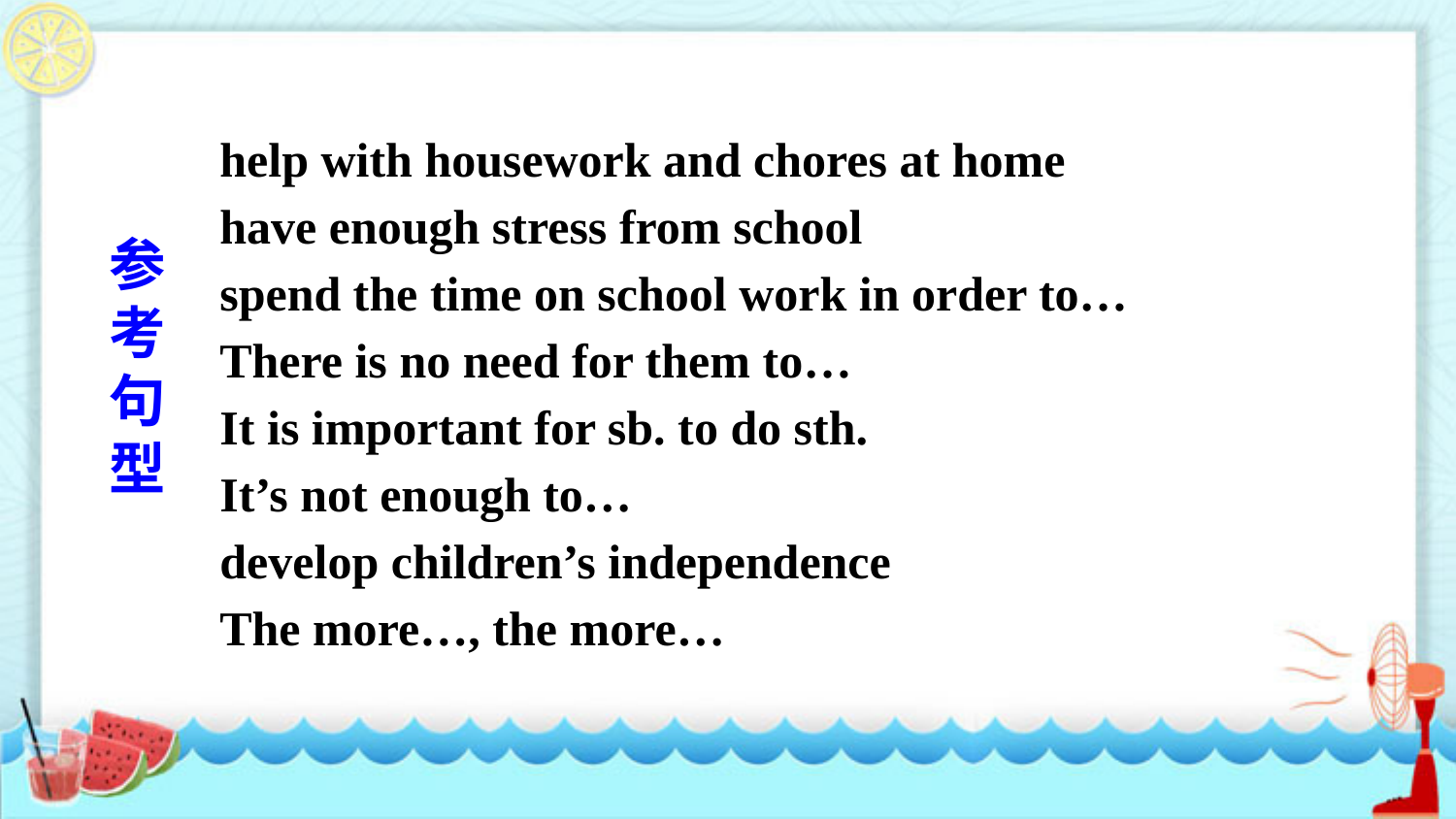

help with housework and chores at home
have enough stress from school
spend the time on school work in order to…
There is no need for them to…
It is important for sb. to do sth.
It’s not enough to…
develop children’s independence
The more…, the more…
参考句型